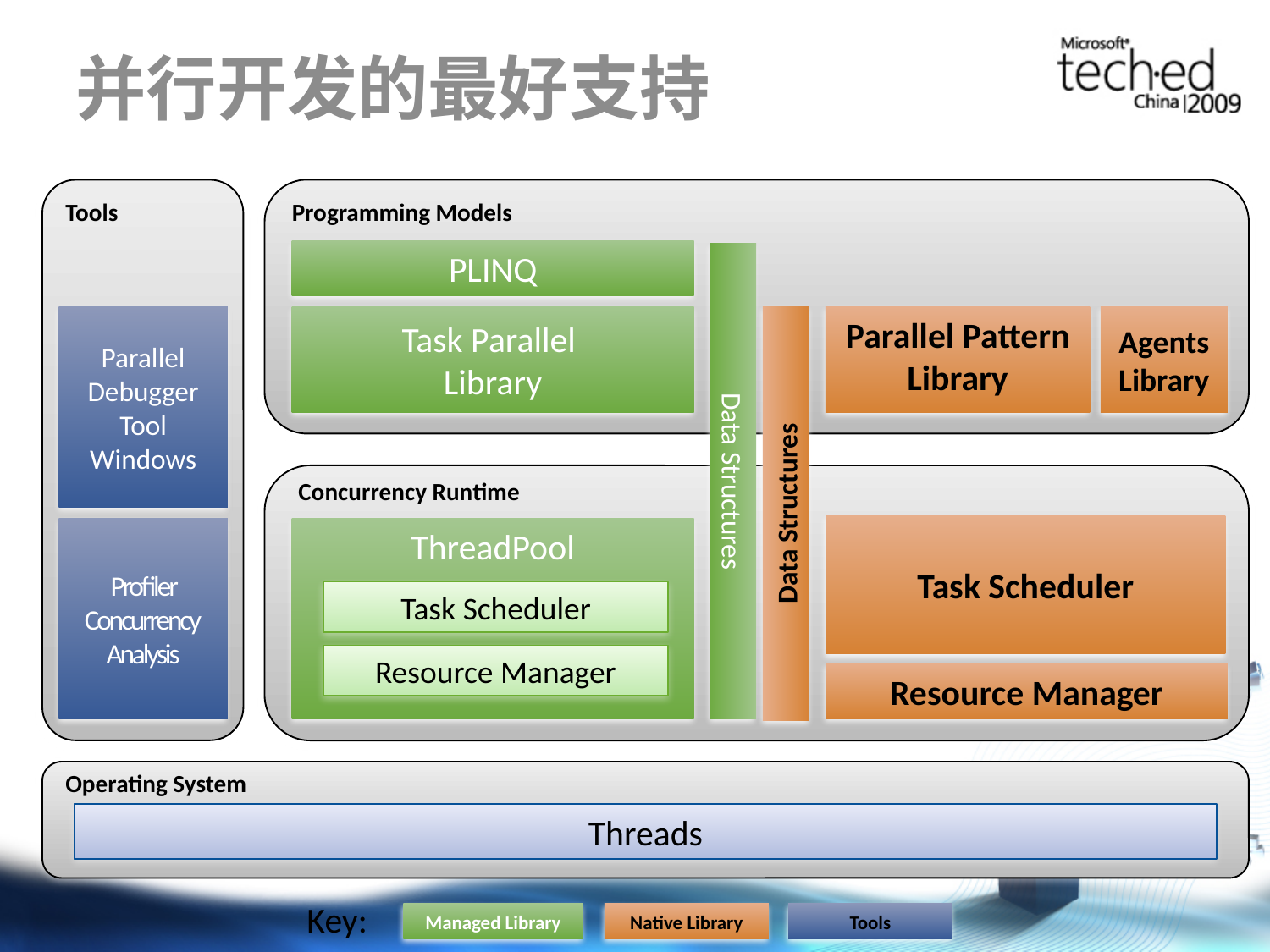

# 并行开发的最好支持

Tools
Programming Models
PLINQ
Parallel
Debugger Tool Windows
Task Parallel
Library
Parallel Pattern Library
Agents
Library
Data Structures

Concurrency Runtime
Data Structures
Task Scheduler
Profiler Concurrency
Analysis
ThreadPool
Task Scheduler
Resource Manager
Resource Manager

Operating System
Threads
Key:
Managed Library
Native Library
Tools